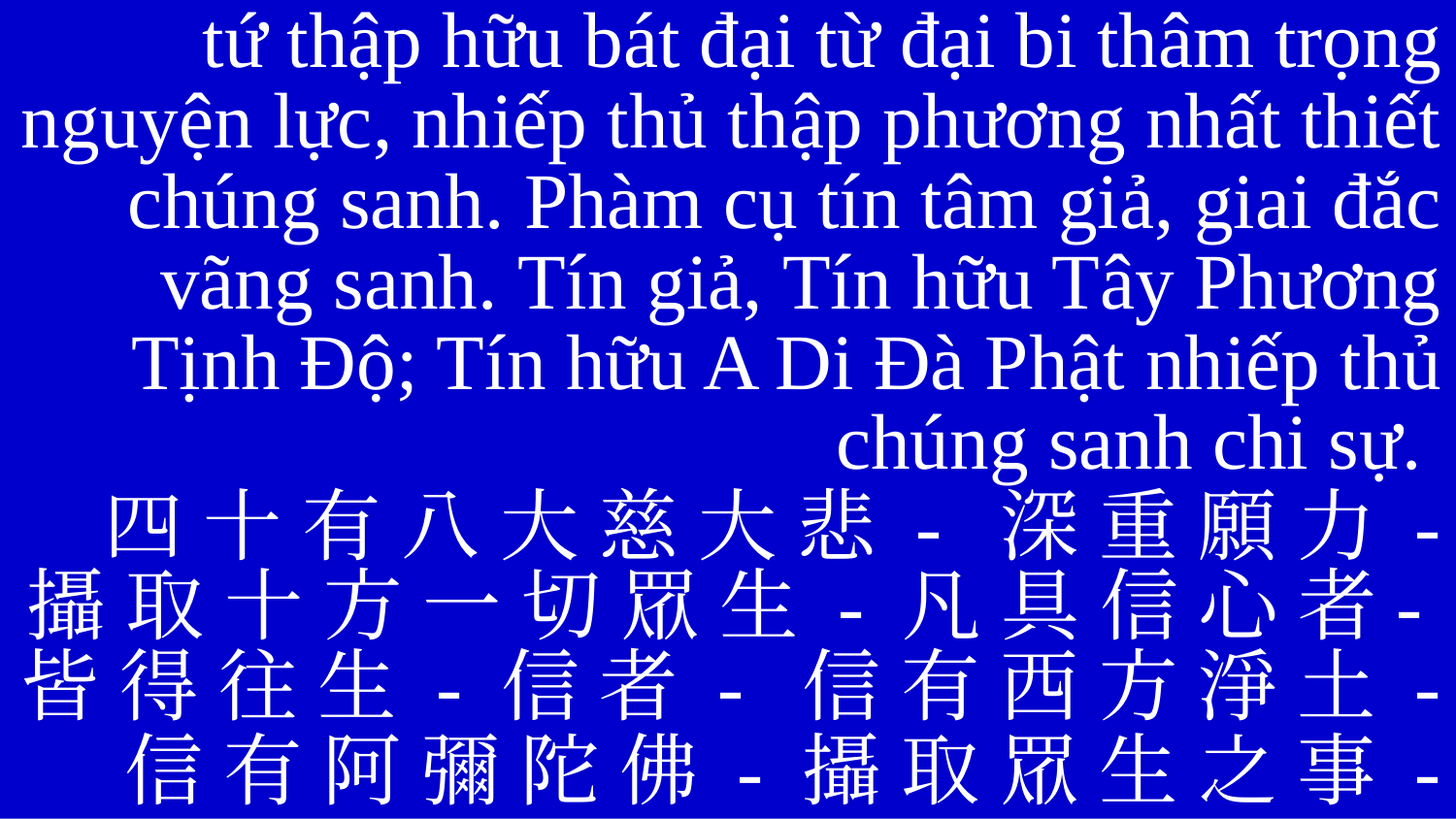

tứ thập hữu bát đại từ đại bi thâm trọng nguyện lực, nhiếp thủ thập phương nhất thiết chúng sanh. Phàm cụ tín tâm giả, giai đắc vãng sanh. Tín giả, Tín hữu Tây Phương Tịnh Độ; Tín hữu A Di Đà Phật nhiếp thủ chúng sanh chi sự.
四 十 有 八 大 慈 大 悲 -  深 重 願 力 - 攝 取 十 方 一 切 眾 生 - 凡 具 信 心 者-皆 得 往 生 - 信 者 -  信 有 西 方 淨 土 -
信 有 阿 彌 陀 佛 - 攝 取 眾 生 之 事 -